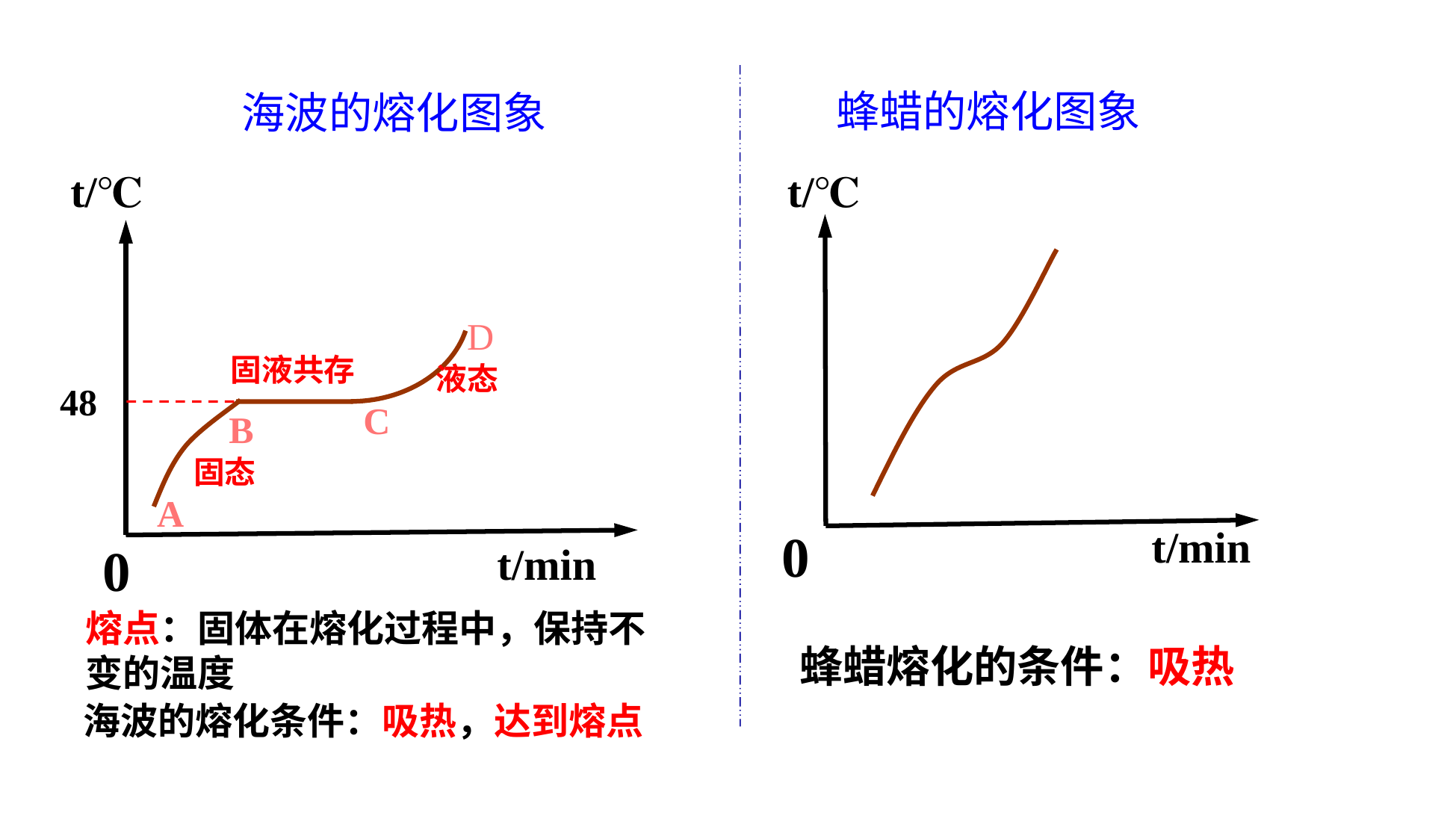

蜂蜡的熔化图象
# 海波的熔化图象

t/℃
t/℃

D
固液共存
液态
48
C
B

固态
A
t/min
0
0
t/min
熔点：固体在熔化过程中，保持不变的温度
蜂蜡熔化的条件：吸热
海波的熔化条件：吸热，达到熔点